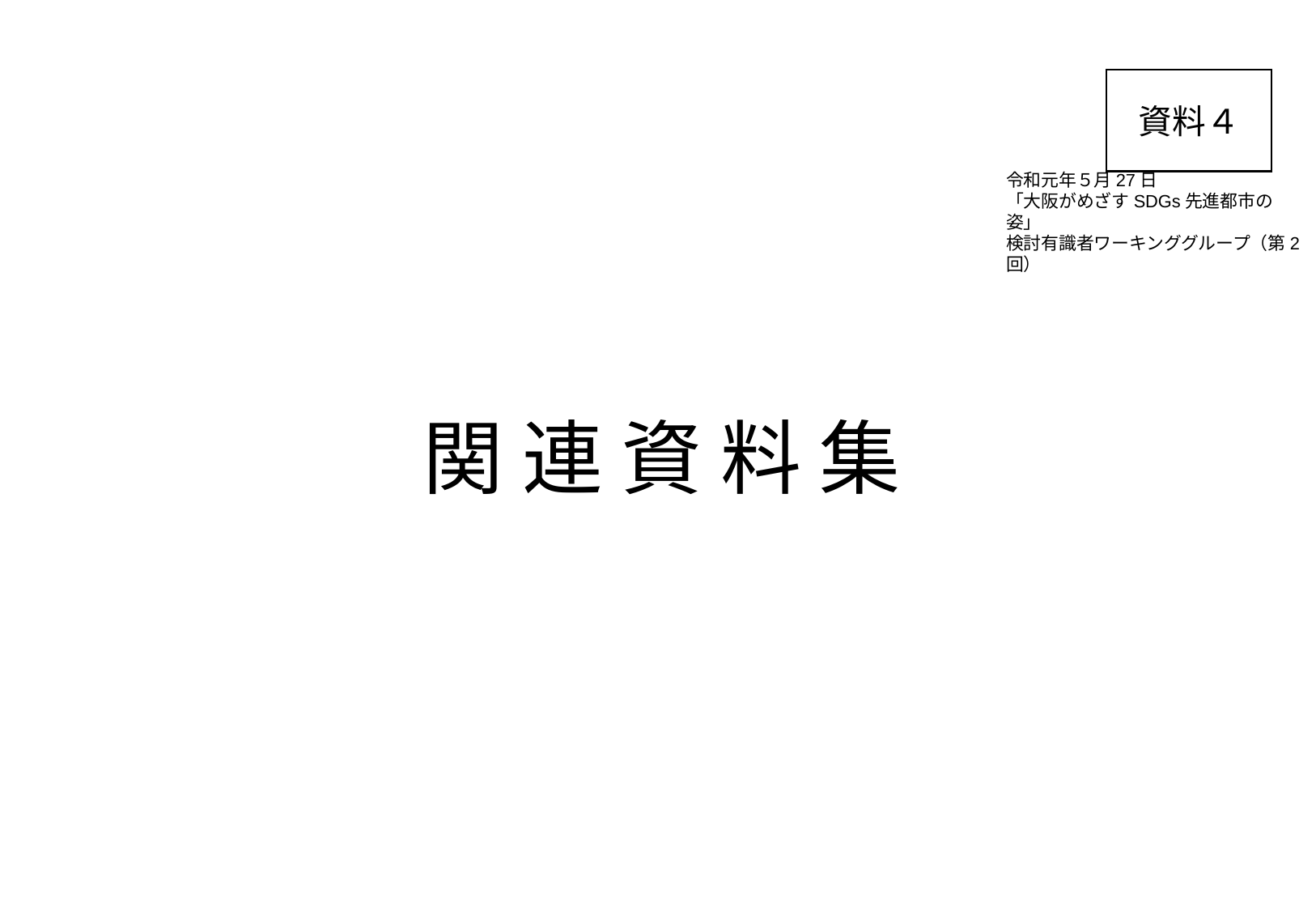

資料４
令和元年５月27日
「大阪がめざすSDGs先進都市の姿」
検討有識者ワーキンググループ（第2回）
関 連 資 料 集